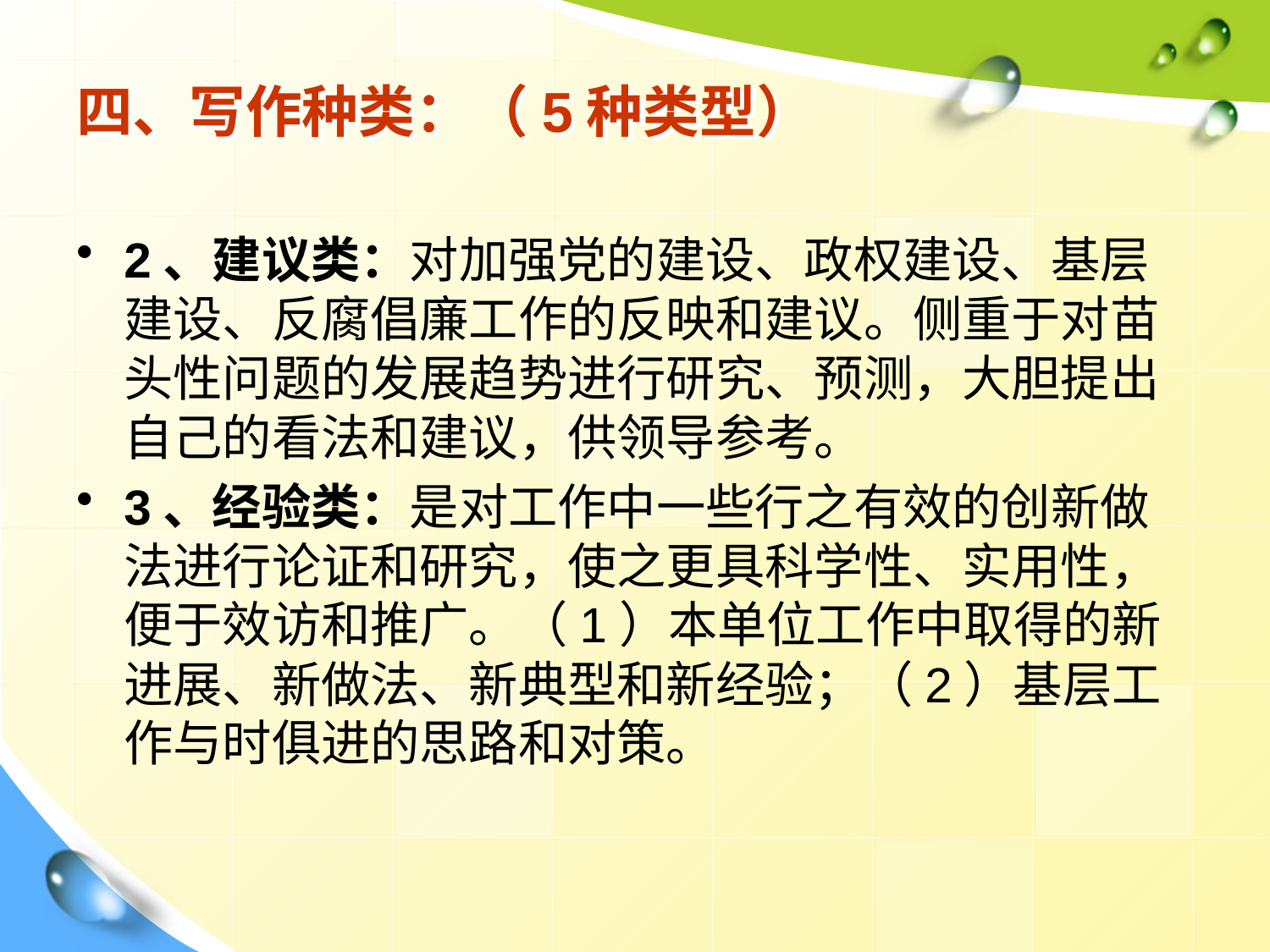

# 四、写作种类：（5种类型）
2、建议类：对加强党的建设、政权建设、基层建设、反腐倡廉工作的反映和建议。侧重于对苗头性问题的发展趋势进行研究、预测，大胆提出自己的看法和建议，供领导参考。
3、经验类：是对工作中一些行之有效的创新做法进行论证和研究，使之更具科学性、实用性，便于效访和推广。（1）本单位工作中取得的新进展、新做法、新典型和新经验；（2）基层工作与时俱进的思路和对策。